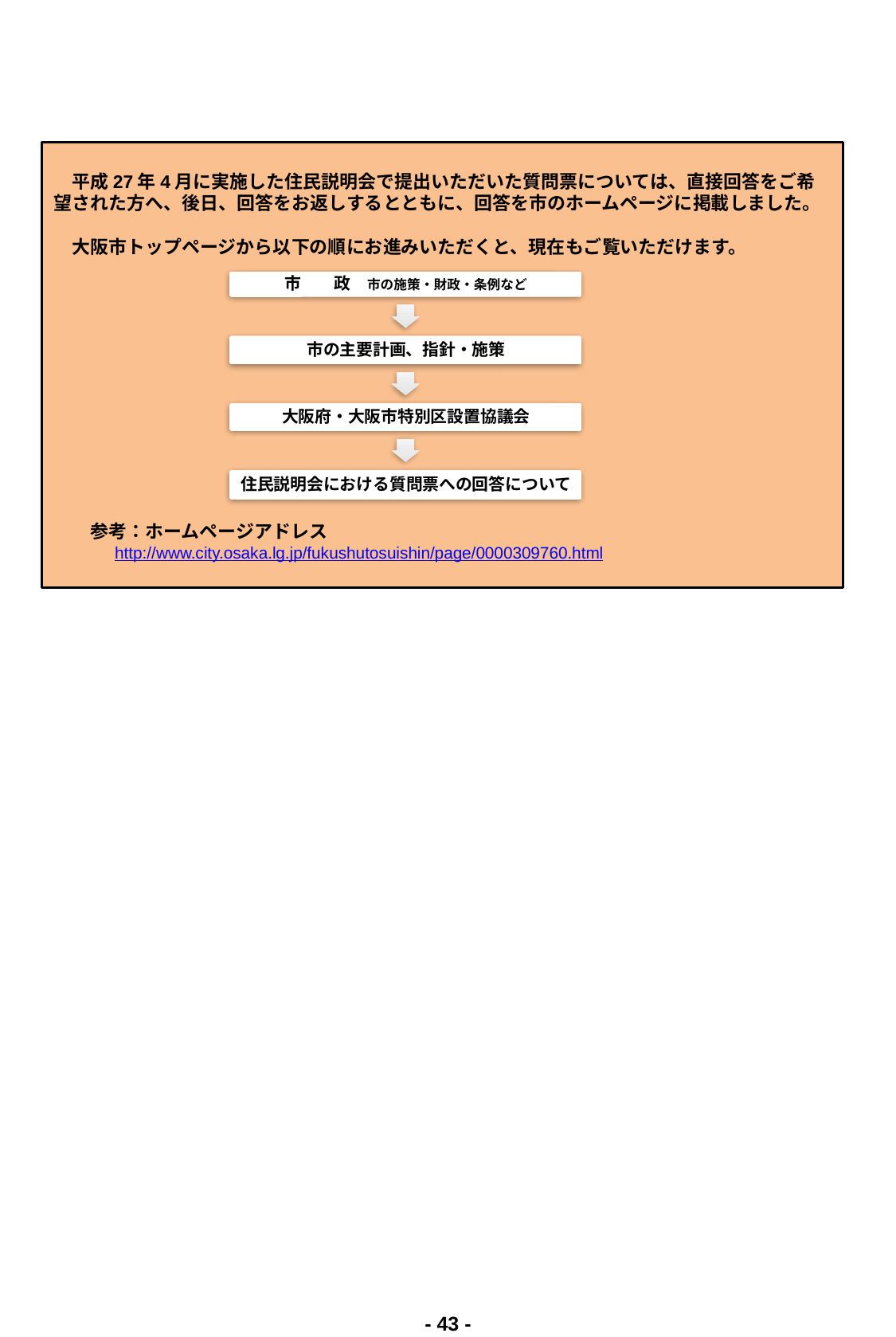

平成27年4月に実施した住民説明会で提出いただいた質問票については、直接回答をご希望された方へ、後日、回答をお返しするとともに、回答を市のホームページに掲載しました。

　大阪市トップページから以下の順にお進みいただくと、現在もご覧いただけます。

　　参考：ホームページアドレス
　 　 　http://www.city.osaka.lg.jp/fukushutosuishin/page/0000309760.html

市　　政　市の施策・財政・条例など

市の主要計画、指針・施策

大阪府・大阪市特別区設置協議会

住民説明会における質問票への回答について
- 43 -